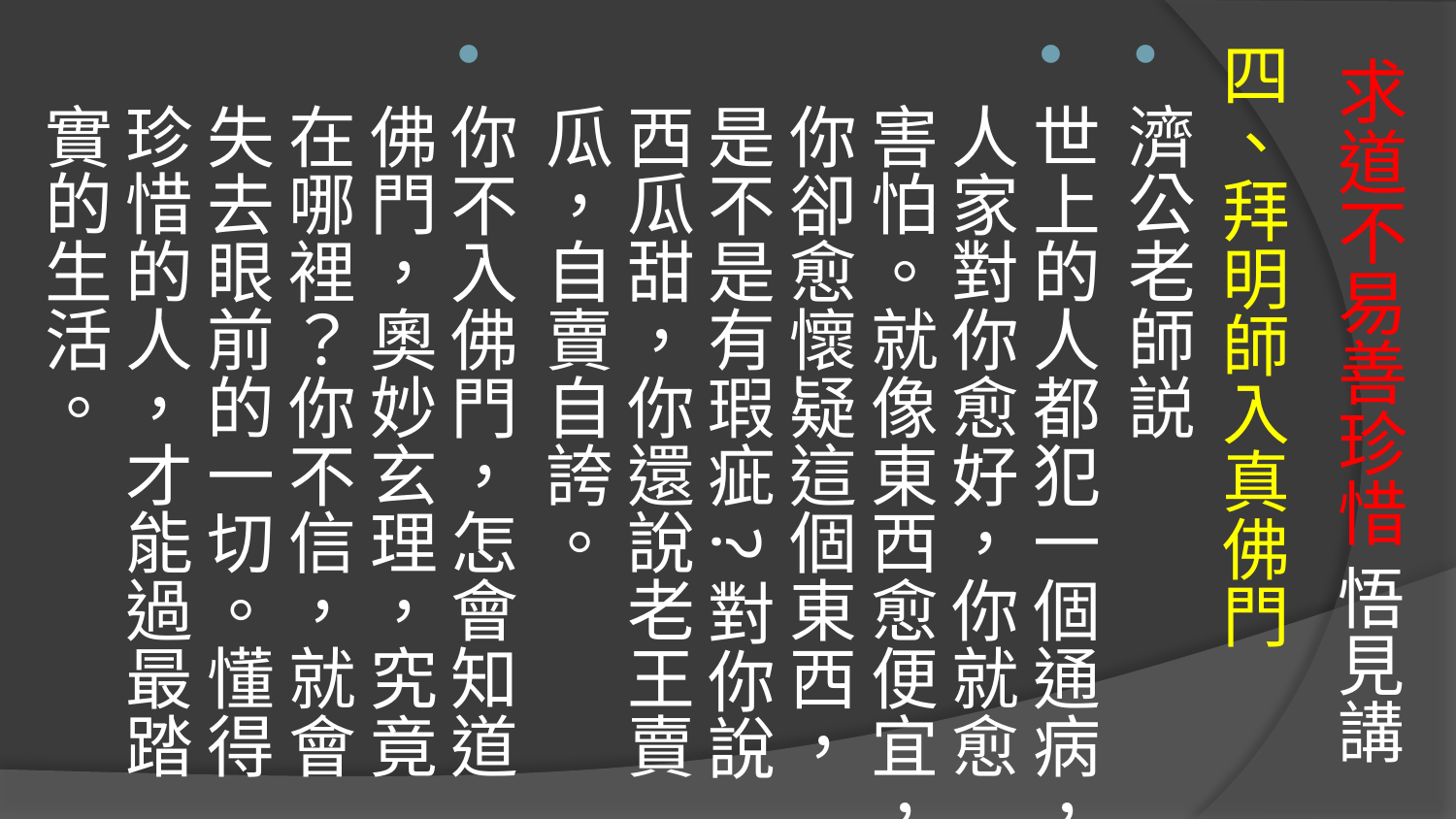

四、拜明師入真佛門
濟公老師説
世上的人都犯一個通病，人家對你愈好，你就愈害怕。就像東西愈便宜，你卻愈懷疑這個東西，是不是有瑕疵?對你說西瓜甜，你還說老王賣瓜，自賣自誇。
你不入佛門，怎會知道佛門，奧妙玄理，究竟在哪裡？你不信，就會失去眼前的一切。懂得珍惜的人，才能過最踏實的生活。
# 求道不易善珍惜 悟見講